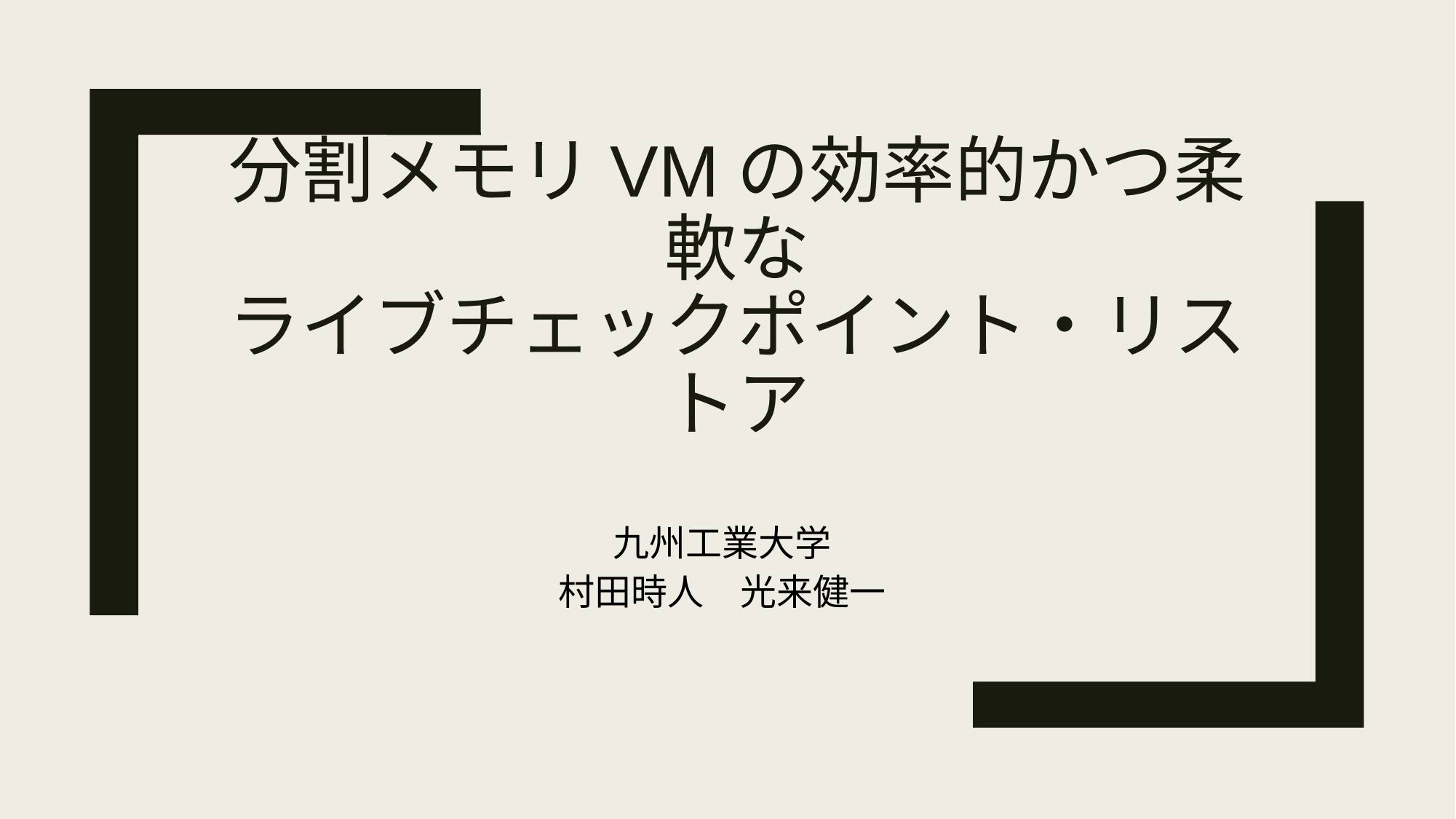

# 分割メモリVMの効率的かつ柔軟な ライブチェックポイント・リストア
九州工業大学
村田時人　光来健一